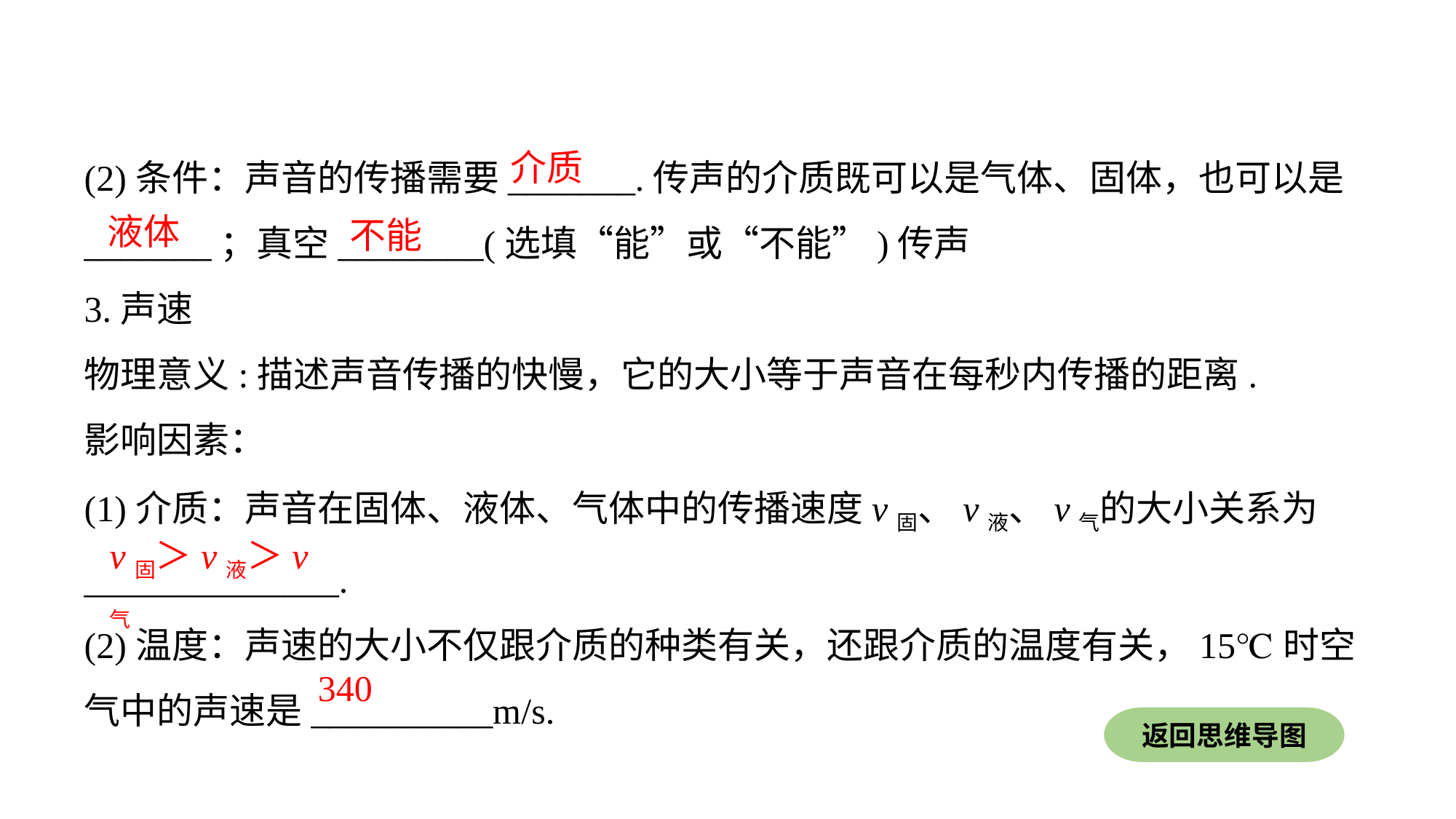

(2)条件：声音的传播需要_______.传声的介质既可以是气体、固体，也可以是_______；真空________(选填“能”或“不能”)传声
3.声速
物理意义:描述声音传播的快慢，它的大小等于声音在每秒内传播的距离.
影响因素：
(1)介质：声音在固体、液体、气体中的传播速度v固、v液、v气的大小关系为______________.
(2)温度：声速的大小不仅跟介质的种类有关，还跟介质的温度有关，15℃时空气中的声速是__________m/s.
介质
液体
不能

v固＞v液＞v气
340
返回思维导图